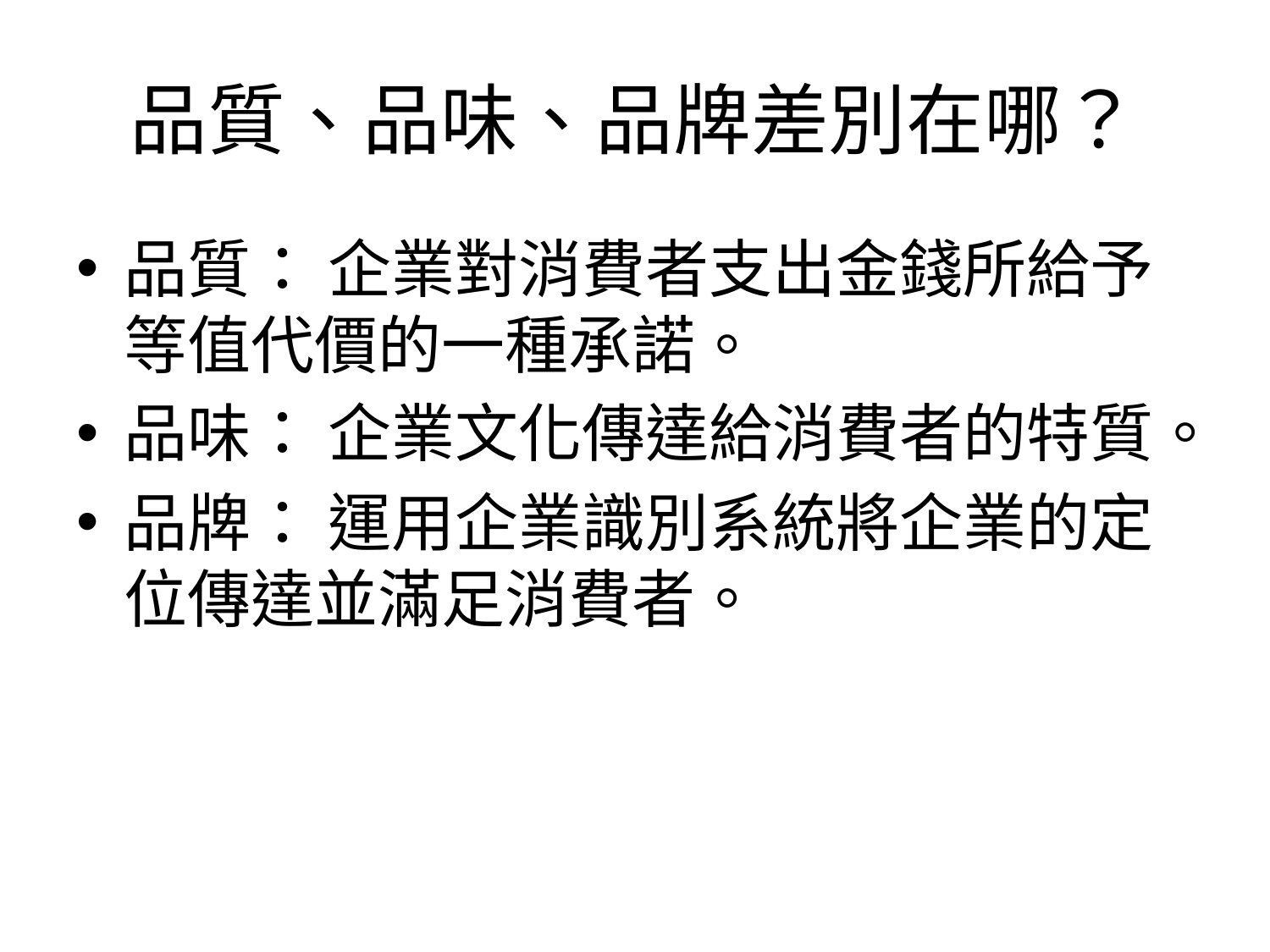

# 品質、品味、品牌差別在哪？
品質： 企業對消費者支出金錢所給予等值代價的一種承諾。
品味： 企業文化傳達給消費者的特質。
品牌： 運用企業識別系統將企業的定位傳達並滿足消費者。